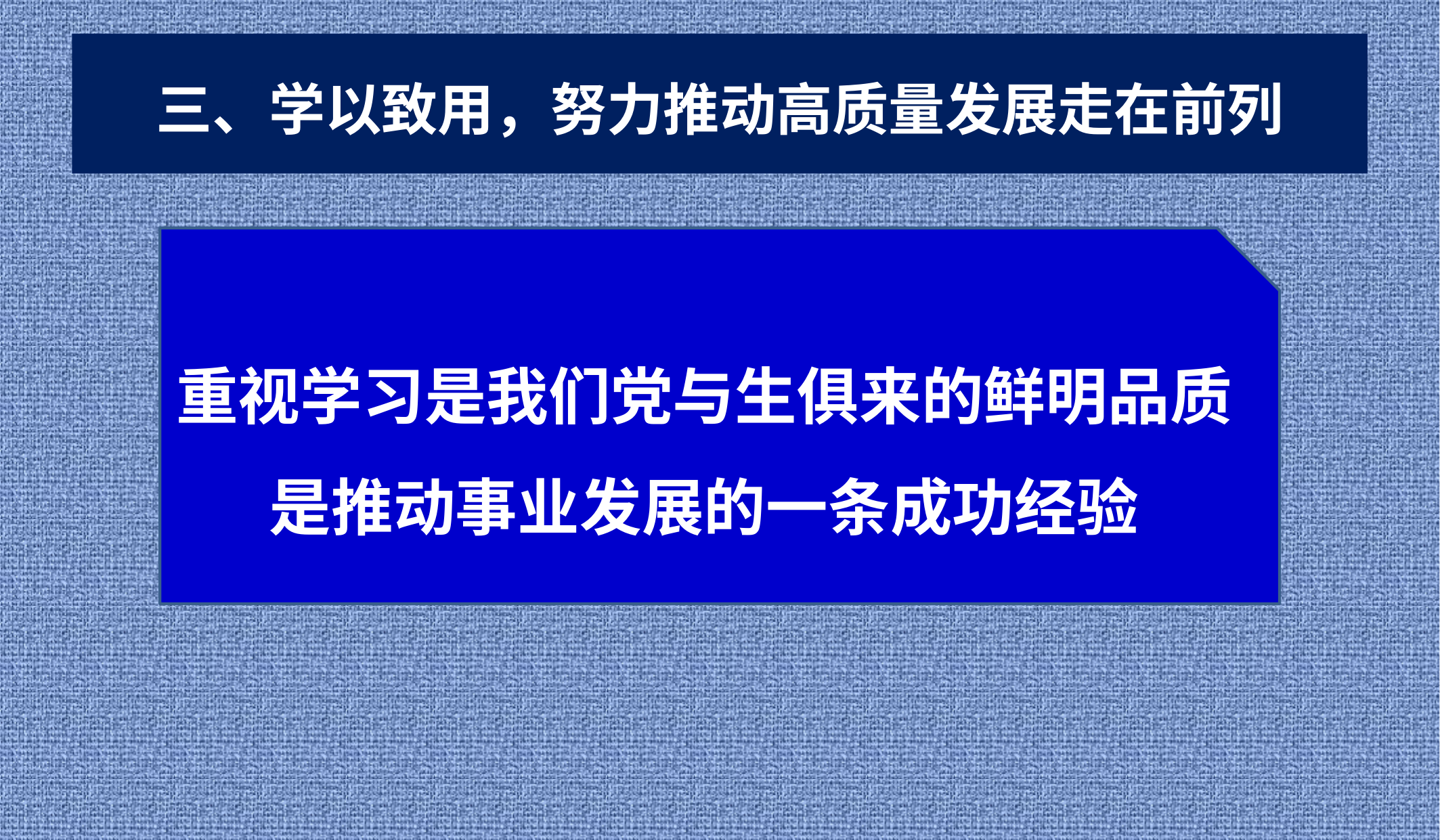

# 三、学以致用，努力推动高质量发展走在前列
重视学习是我们党与生俱来的鲜明品质
是推动事业发展的一条成功经验